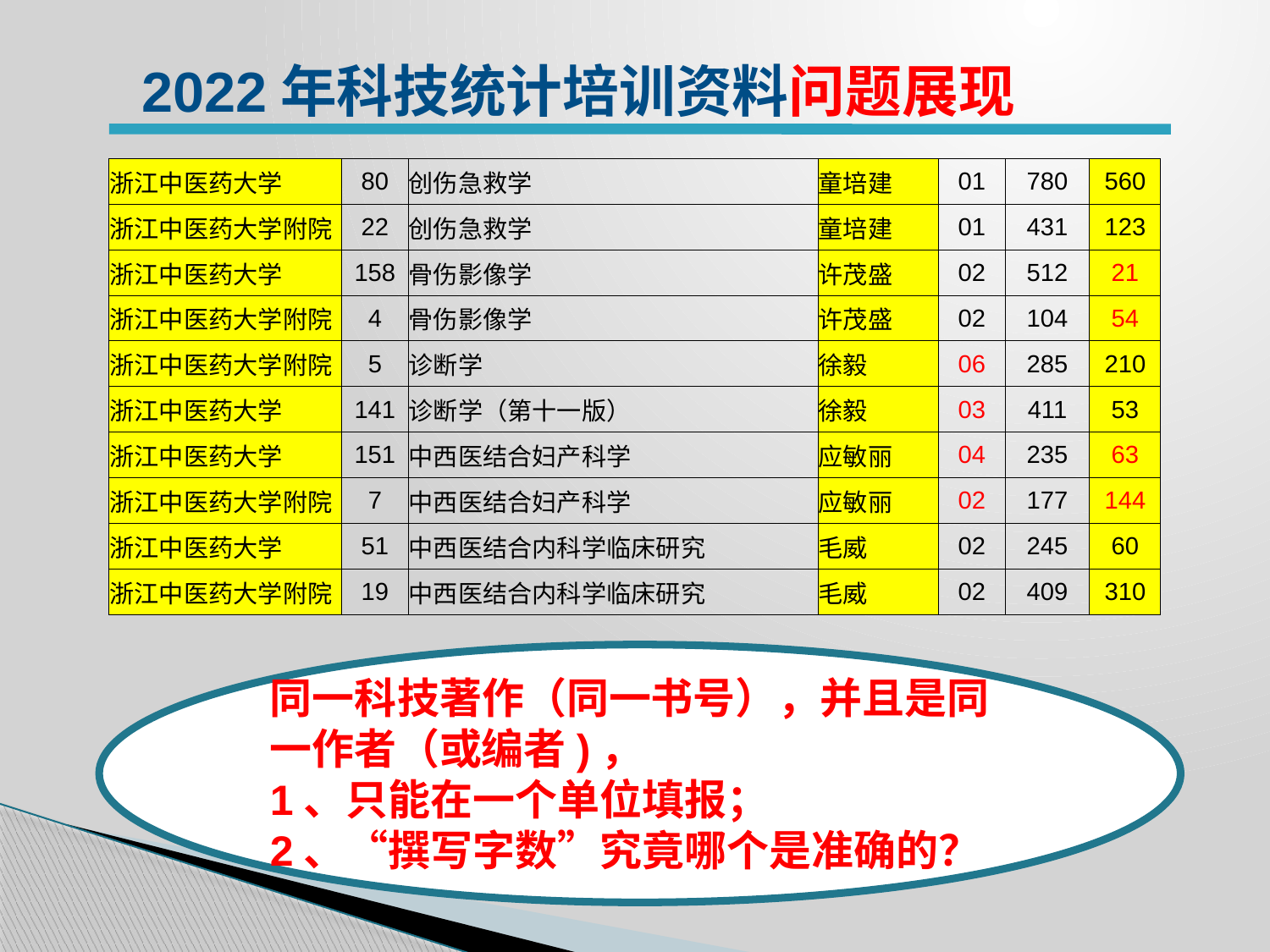

2022年科技统计培训资料问题展现
| 浙江中医药大学 | 80 | 创伤急救学 | 童培建 | 01 | 780 | 560 |
| --- | --- | --- | --- | --- | --- | --- |
| 浙江中医药大学附院 | 22 | 创伤急救学 | 童培建 | 01 | 431 | 123 |
| 浙江中医药大学 | 158 | 骨伤影像学 | 许茂盛 | 02 | 512 | 21 |
| 浙江中医药大学附院 | 4 | 骨伤影像学 | 许茂盛 | 02 | 104 | 54 |
| 浙江中医药大学附院 | 5 | 诊断学 | 徐毅 | 06 | 285 | 210 |
| 浙江中医药大学 | 141 | 诊断学（第十一版） | 徐毅 | 03 | 411 | 53 |
| 浙江中医药大学 | 151 | 中西医结合妇产科学 | 应敏丽 | 04 | 235 | 63 |
| 浙江中医药大学附院 | 7 | 中西医结合妇产科学 | 应敏丽 | 02 | 177 | 144 |
| 浙江中医药大学 | 51 | 中西医结合内科学临床研究 | 毛威 | 02 | 245 | 60 |
| 浙江中医药大学附院 | 19 | 中西医结合内科学临床研究 | 毛威 | 02 | 409 | 310 |
同一科技著作（同一书号），并且是同一作者（或编者)，
1、只能在一个单位填报；
2、“撰写字数”究竟哪个是准确的？